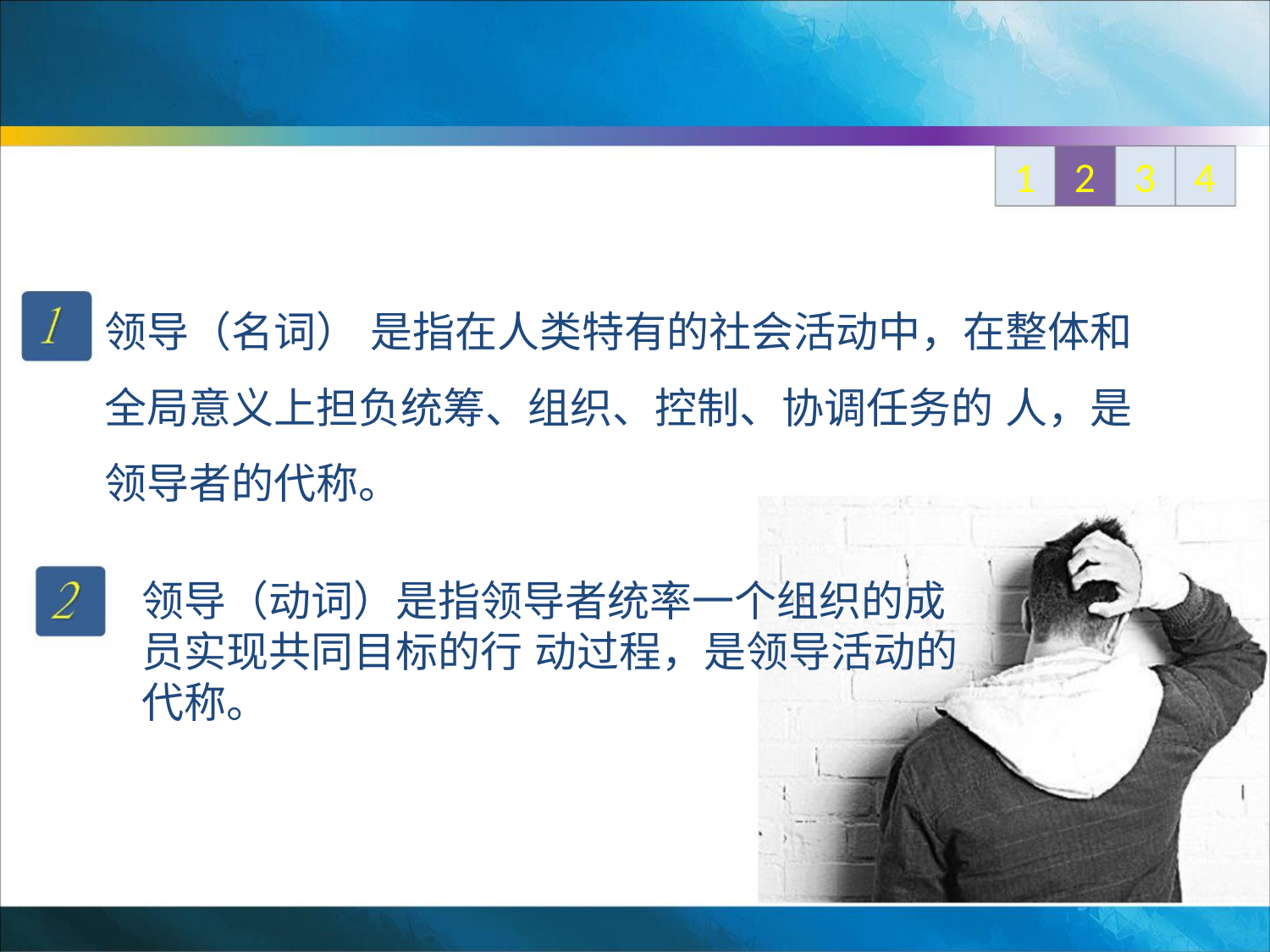

1 2 3 4
领导（名词） 是指在人类特有的社会活动中，在整体和
全局意义上担负统筹、组织、控制、协调任务的 人，是
领导者的代称。
领导（动词）是指领导者统率一个组织的成
员实现共同目标的行 动过程，是领导活动的
代称。